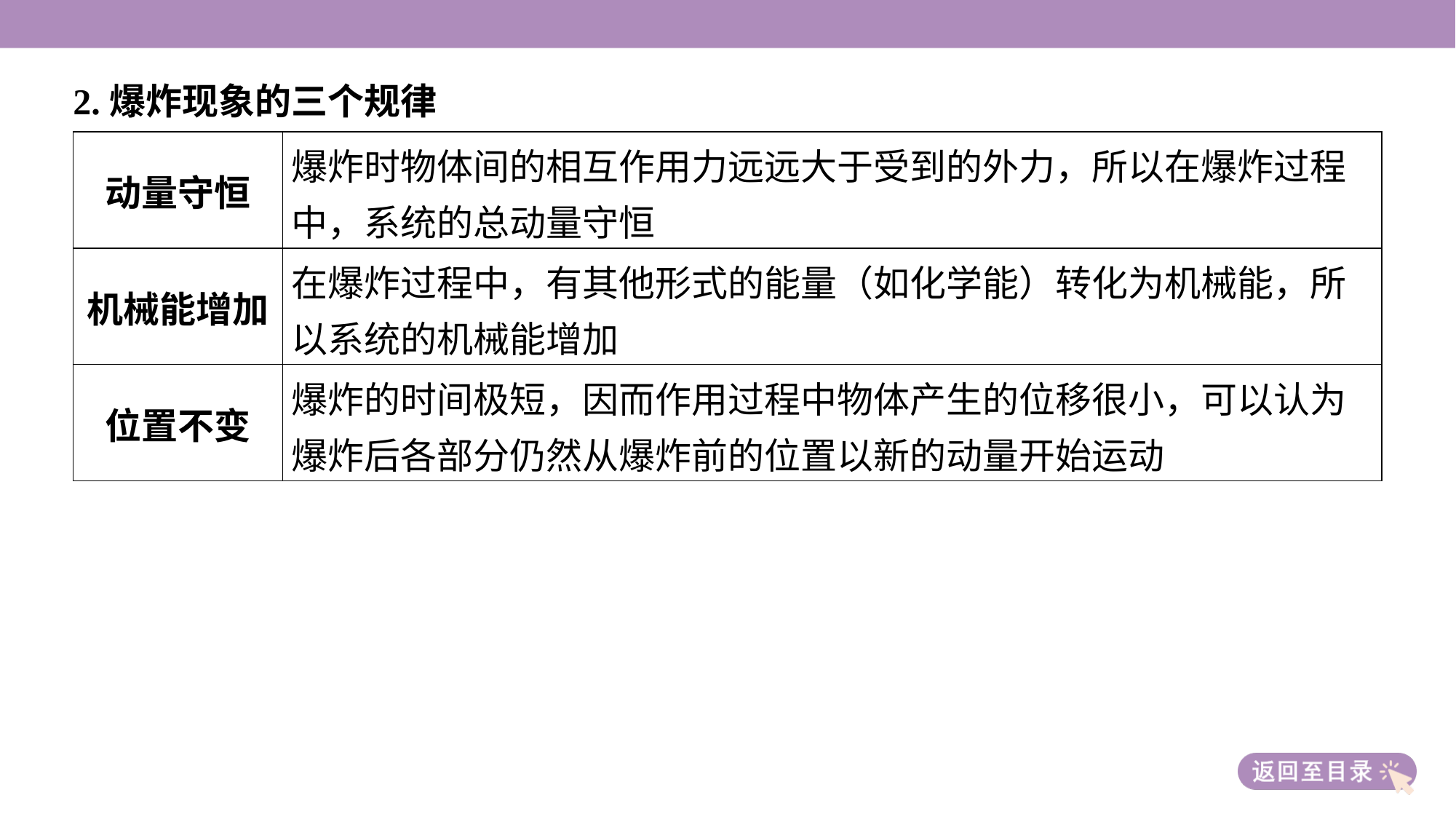

2.爆炸现象的三个规律
| 动量守恒 | 爆炸时物体间的相互作用力远远大于受到的外力，所以在爆炸过程 中，系统的总动量守恒 |
| --- | --- |
| 机械能增加 | 在爆炸过程中，有其他形式的能量（如化学能）转化为机械能，所 以系统的机械能增加 |
| 位置不变 | 爆炸的时间极短，因而作用过程中物体产生的位移很小，可以认为 爆炸后各部分仍然从爆炸前的位置以新的动量开始运动 |